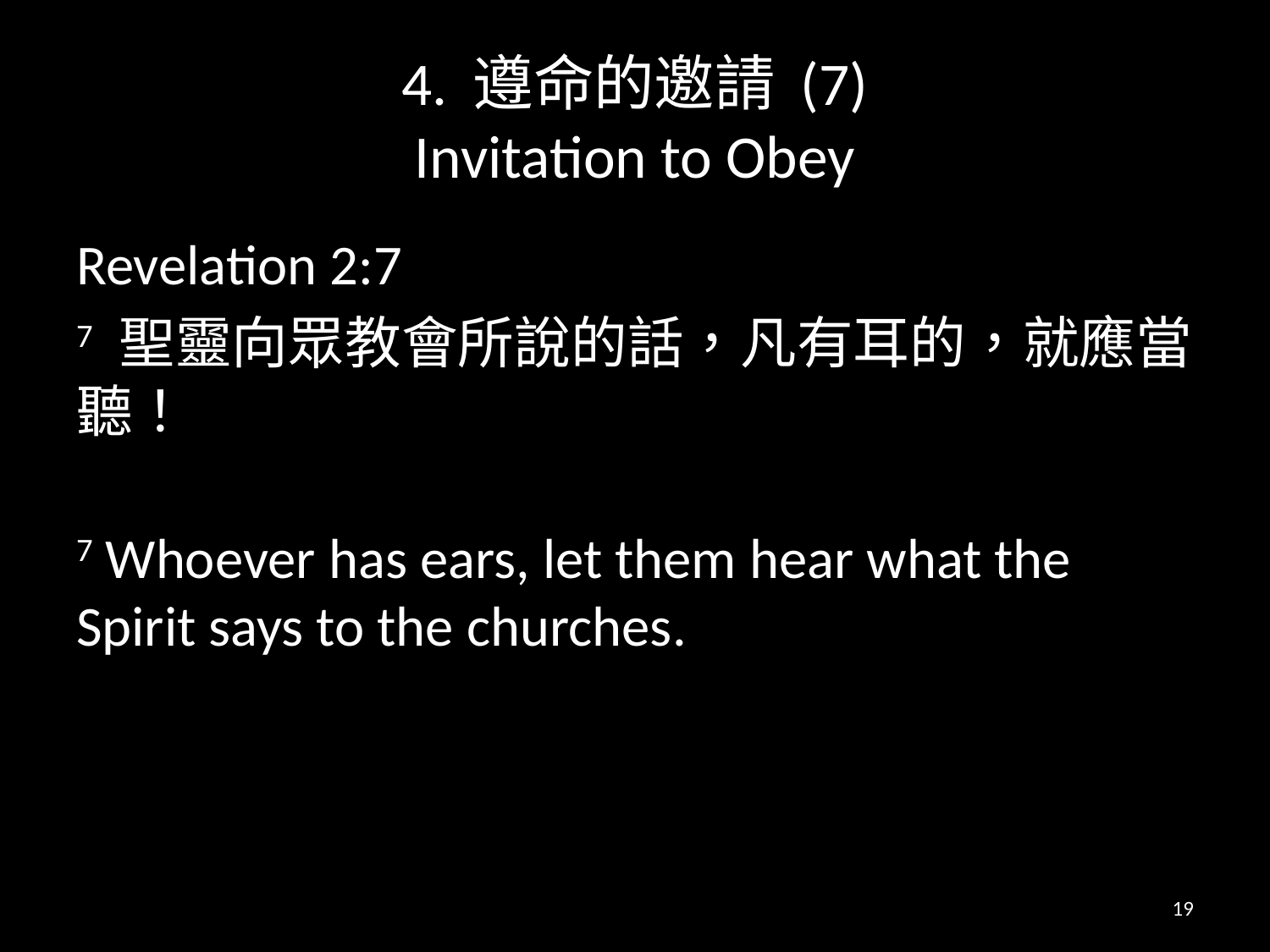

# 4. 遵命的邀請 (7) Invitation to Obey
Revelation 2:7
7 聖靈向眾教會所說的話，凡有耳的，就應當聽！得勝的，我必將上帝樂園中生命樹的果子賜給他吃。』」
7 Whoever has ears, let them hear what the Spirit says to the churches. To the one who is victorious, I will give the right to eat from the tree of life, which is in the paradise of God.

19